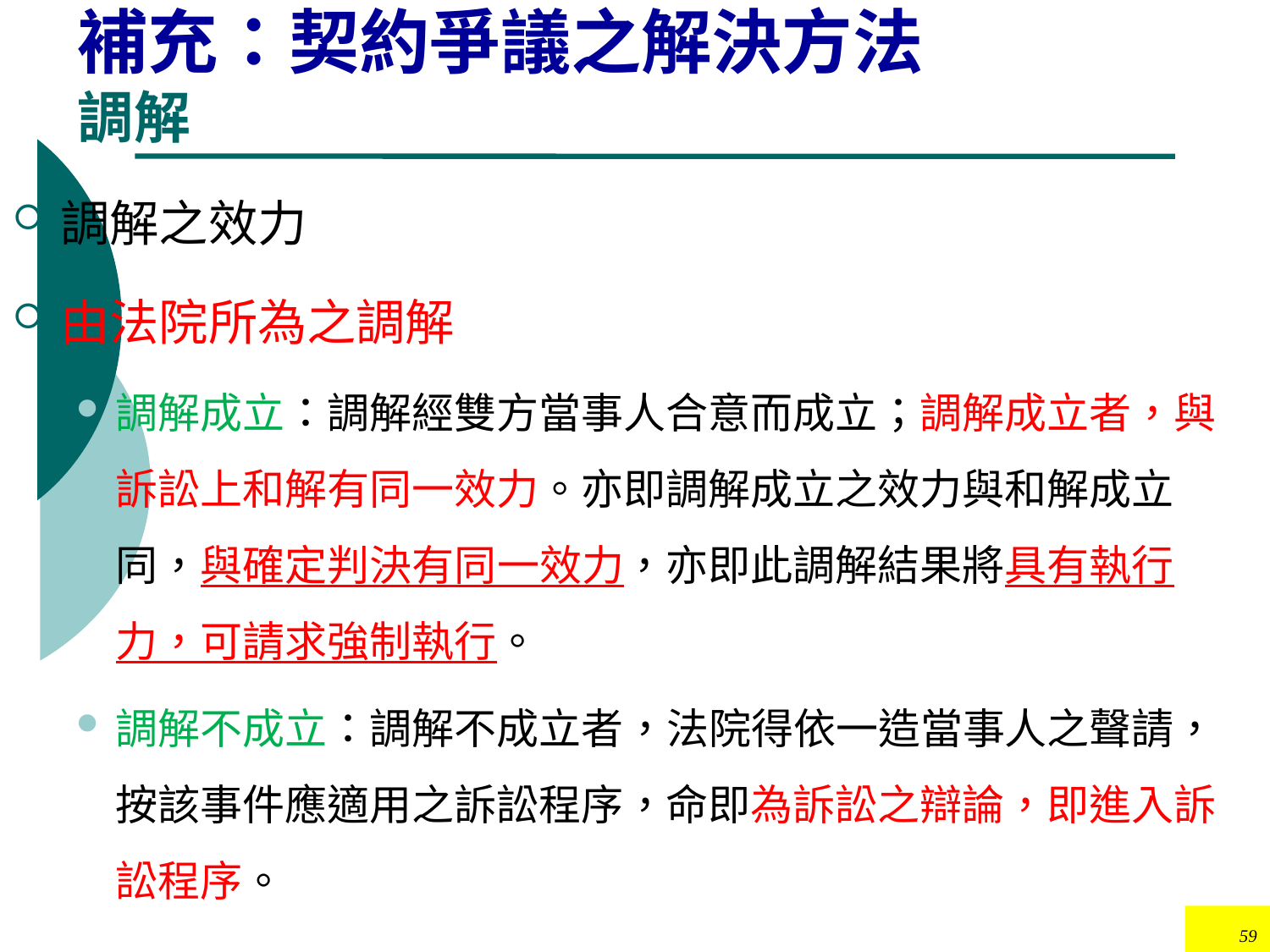

# 補充：契約爭議之解決方法 調解
調解之效力
由法院所為之調解
調解成立：調解經雙方當事人合意而成立；調解成立者，與訴訟上和解有同一效力。亦即調解成立之效力與和解成立同，與確定判決有同一效力，亦即此調解結果將具有執行力，可請求強制執行。
調解不成立：調解不成立者，法院得依一造當事人之聲請，按該事件應適用之訴訟程序，命即為訴訟之辯論，即進入訴訟程序。
59